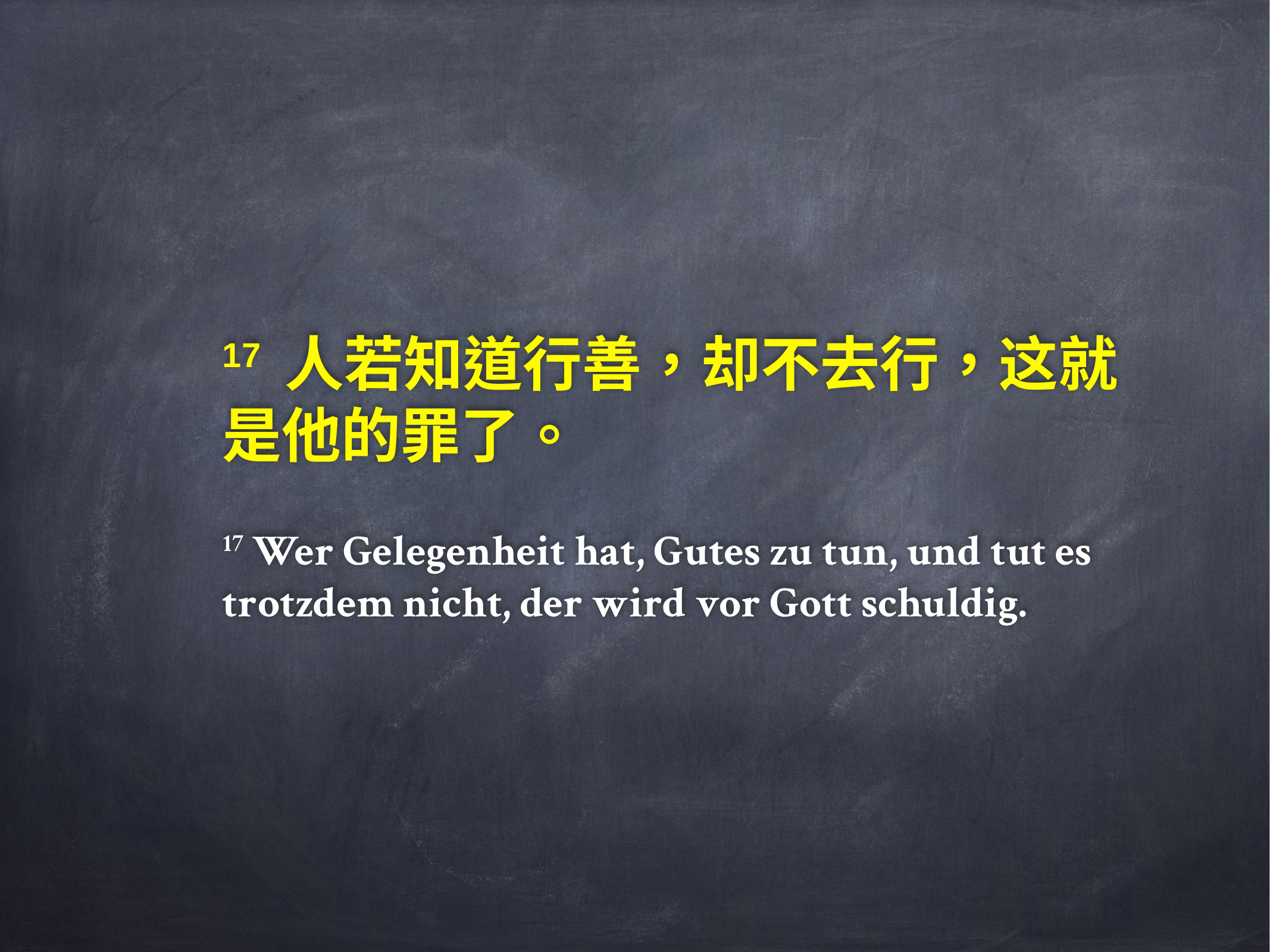

# 17 人若知道行善，却不去行，这就是他的罪了。

17 Wer Gelegenheit hat, Gutes zu tun, und tut es trotzdem nicht, der wird vor Gott schuldig.